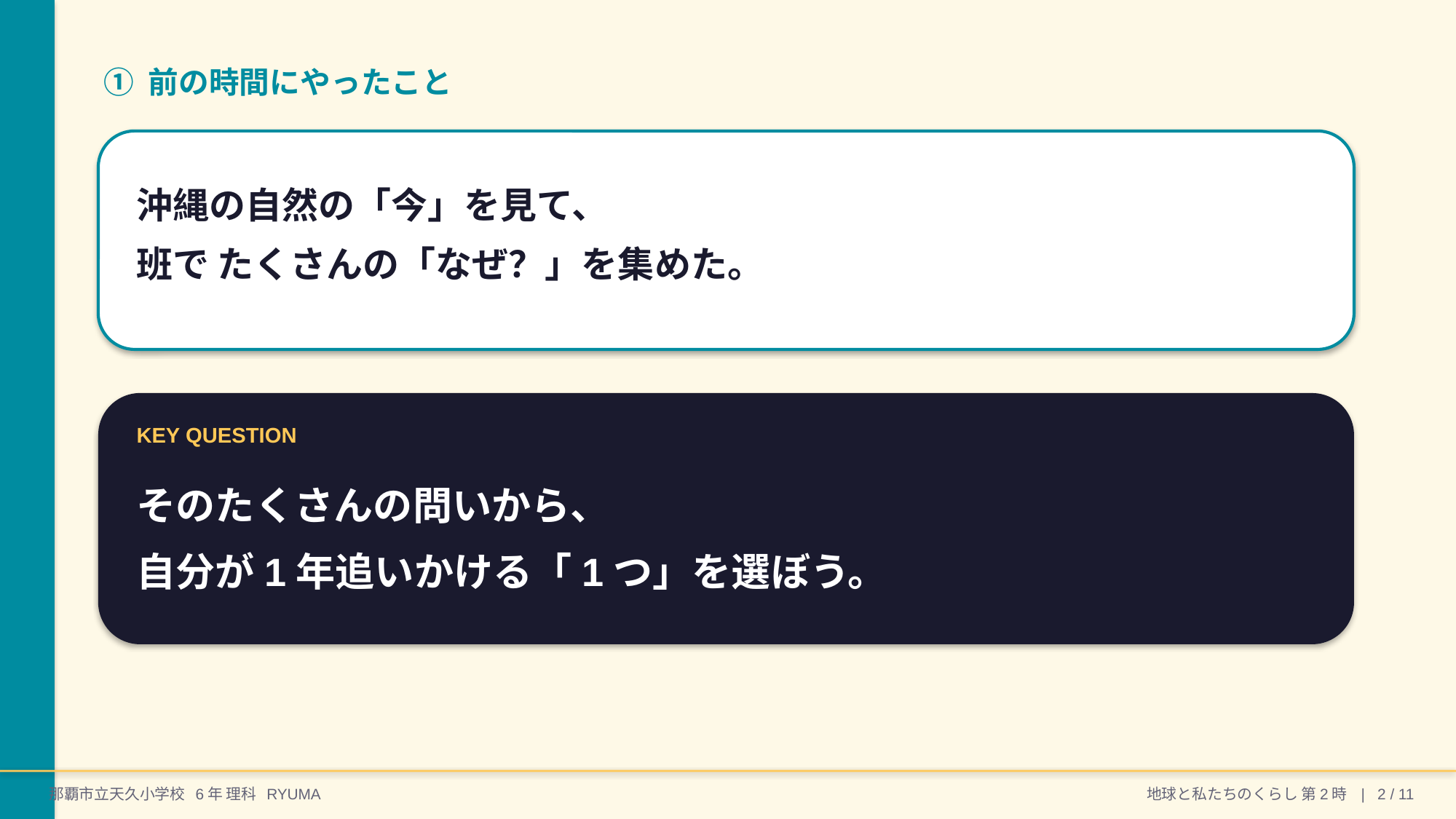

① 前の時間にやったこと

沖縄の自然の「今」を見て、
班で たくさんの「なぜ？」を集めた。

KEY QUESTION
そのたくさんの問いから、
自分が1年追いかける「1つ」を選ぼう。

那覇市立天久小学校  6年 理科  RYUMA
地球と私たちのくらし 第2時   |   2 / 11